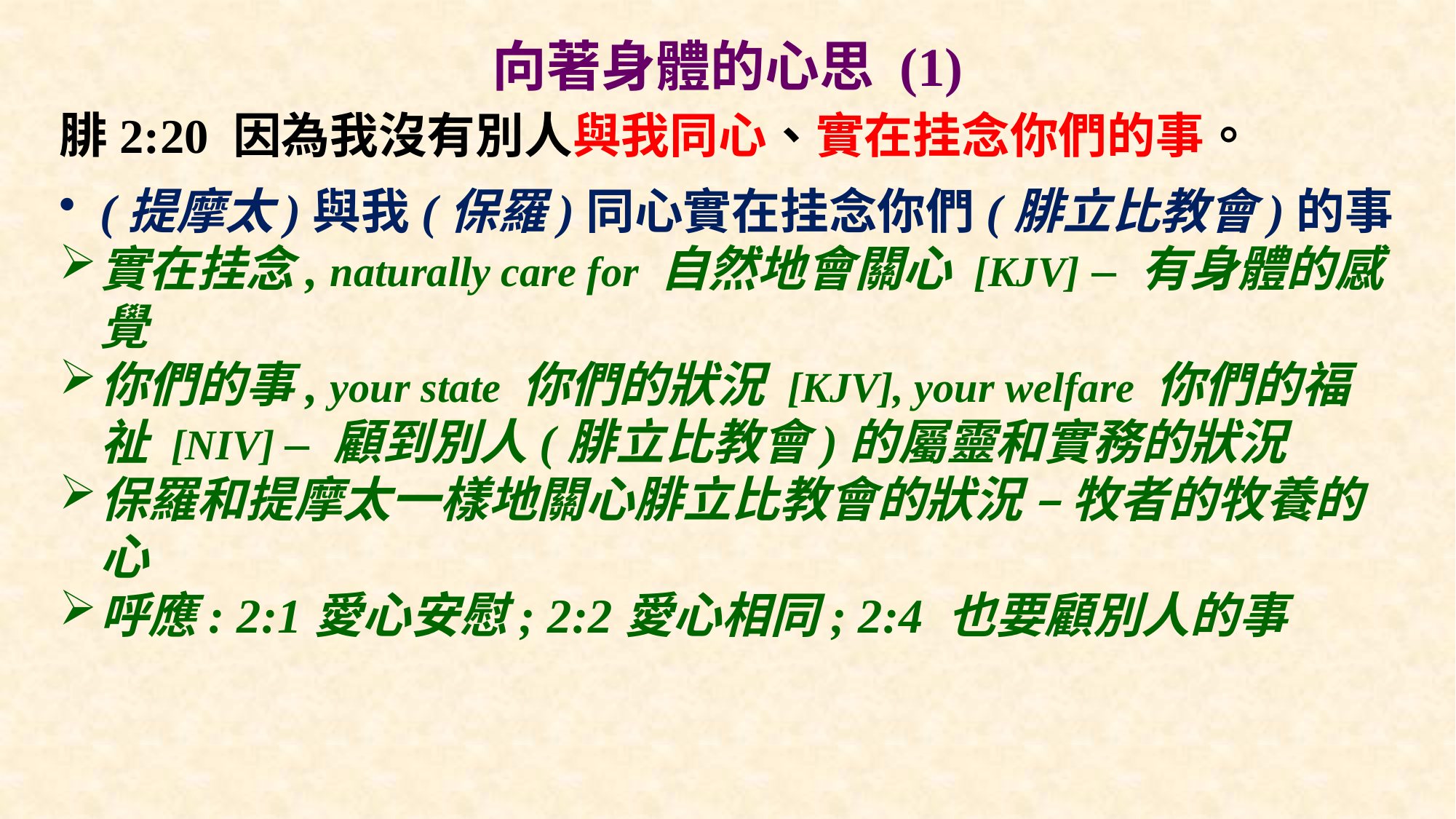

# 向著身體的心思 (1)
腓2:20 因為我沒有別人與我同心、實在挂念你們的事。
(提摩太)與我(保羅)同心實在挂念你們(腓立比教會)的事
實在挂念, naturally care for 自然地會關心 [KJV] – 有身體的感覺
你們的事, your state 你們的狀況 [KJV], your welfare 你們的福祉 [NIV] – 顧到別人(腓立比教會)的屬靈和實務的狀況
保羅和提摩太一樣地關心腓立比教會的狀況 – 牧者的牧養的心
呼應: 2:1愛心安慰; 2:2愛心相同; 2:4 也要顧別人的事